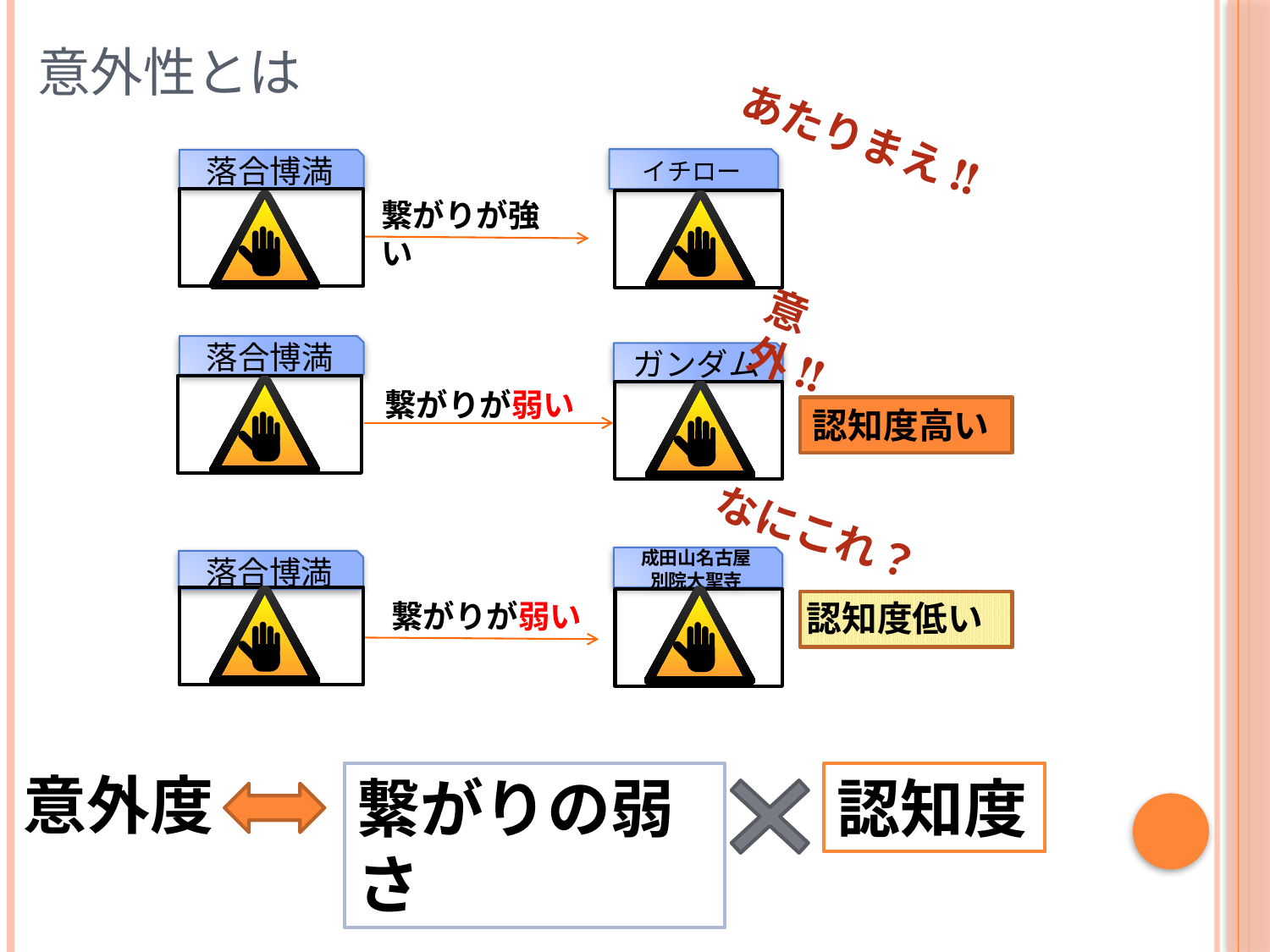

# 意外性とは
あたりまえ!!
イチロー
落合博満

繋がりが強い

意外!!
落合博満
ガンダム

繋がりが弱い

認知度高い
なにこれ？
成田山名古屋
別院大聖寺
落合博満

繋がりが弱い
認知度低い

意外度
繋がりの弱さ
認知度